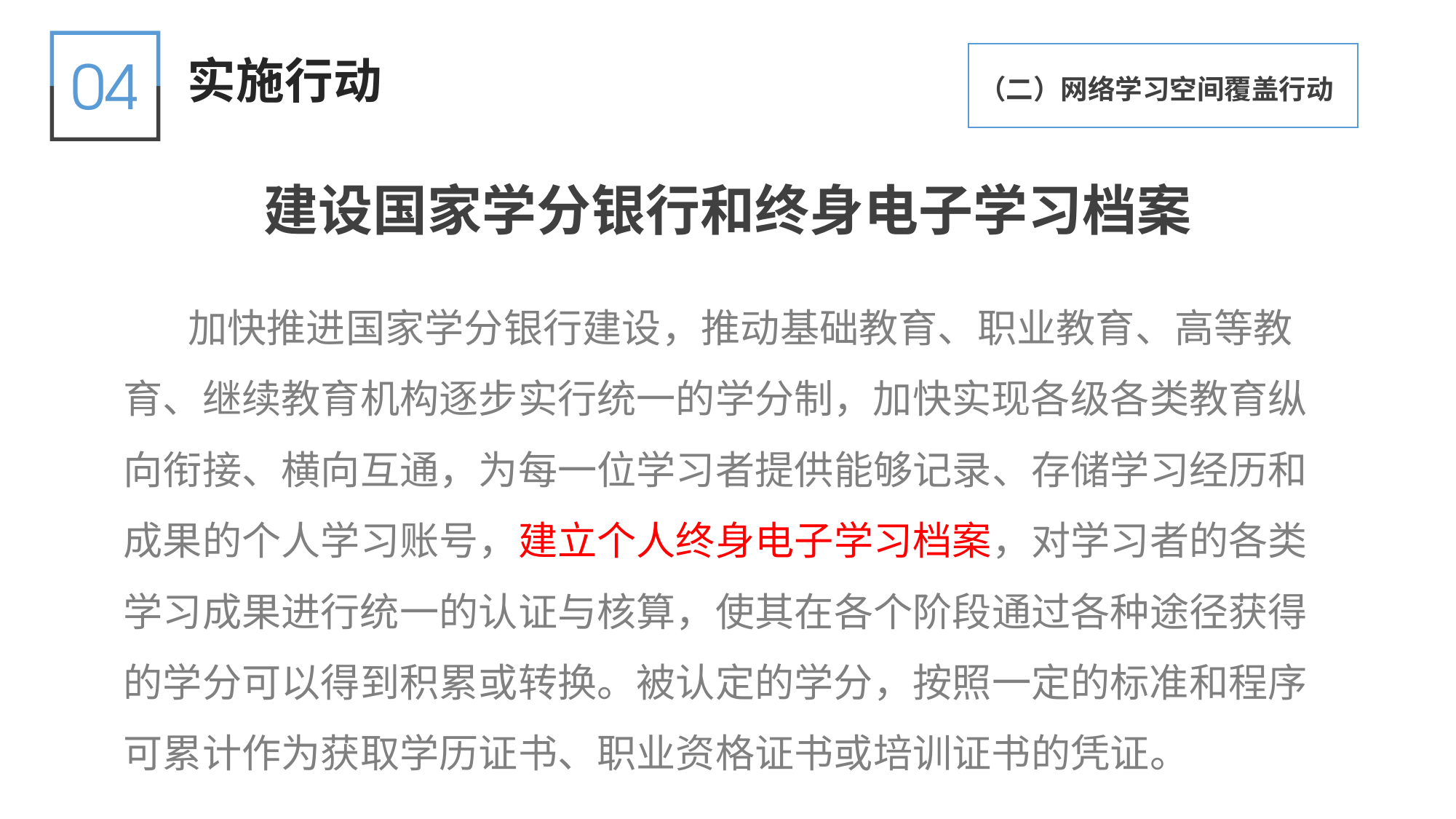

04

实施行动
（二）网络学习空间覆盖行动

建设国家学分银行和终身电子学习档案
加快推进国家学分银行建设，推动基础教育、职业教育、高等教育、继续教育机构逐步实行统一的学分制，加快实现各级各类教育纵向衔接、横向互通，为每一位学习者提供能够记录、存储学习经历和成果的个人学习账号，建立个人终身电子学习档案，对学习者的各类学习成果进行统一的认证与核算，使其在各个阶段通过各种途径获得的学分可以得到积累或转换。被认定的学分，按照一定的标准和程序可累计作为获取学历证书、职业资格证书或培训证书的凭证。